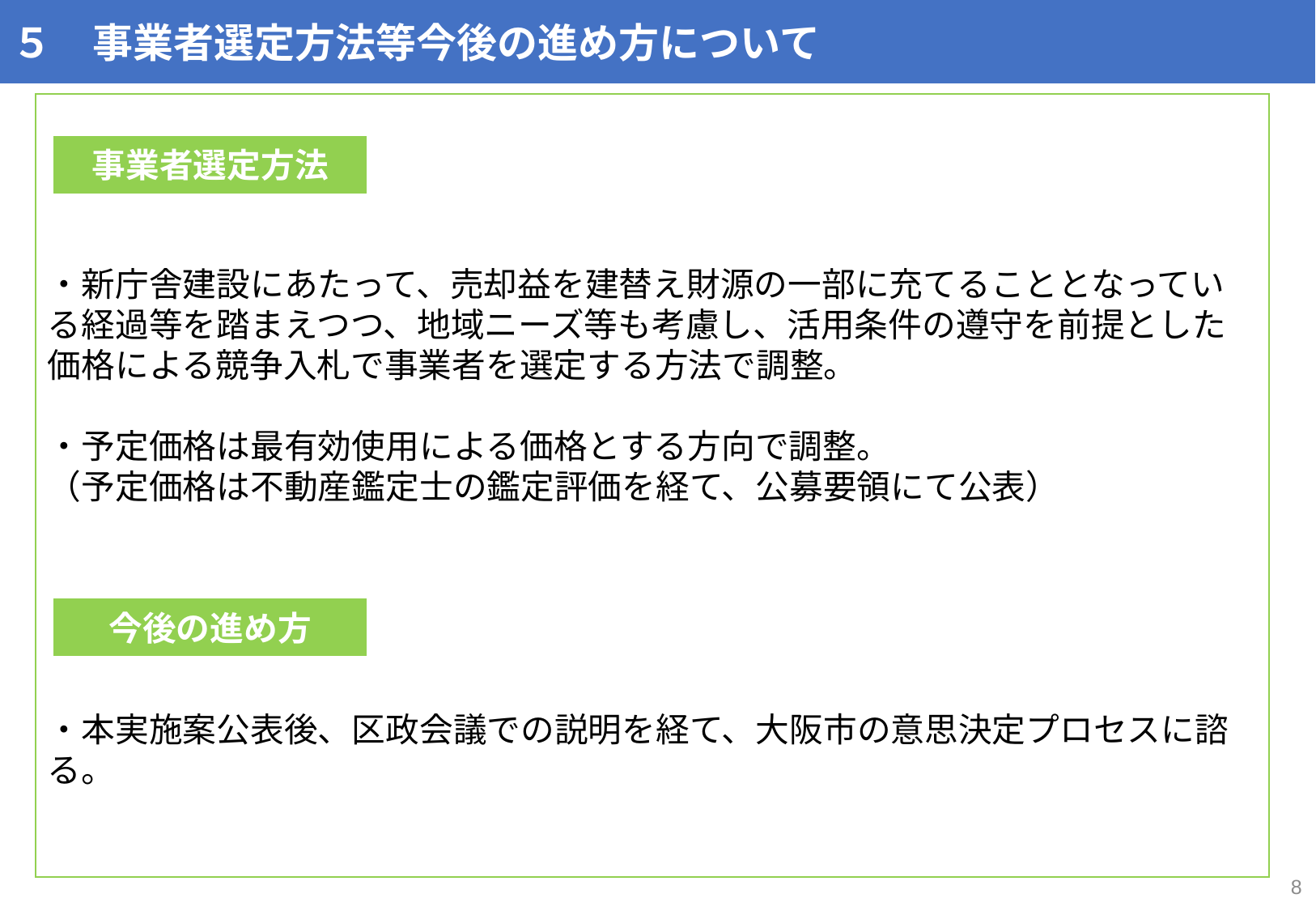

５　事業者選定方法等今後の進め方について

・新庁舎建設にあたって、売却益を建替え財源の一部に充てることとなっている経過等を踏まえつつ、地域ニーズ等も考慮し、活用条件の遵守を前提とした価格による競争入札で事業者を選定する方法で調整。

・予定価格は最有効使用による価格とする方向で調整。
（予定価格は不動産鑑定士の鑑定評価を経て、公募要領にて公表）

・本実施案公表後、区政会議での説明を経て、大阪市の意思決定プロセスに諮る。
事業者選定方法
今後の進め方
8